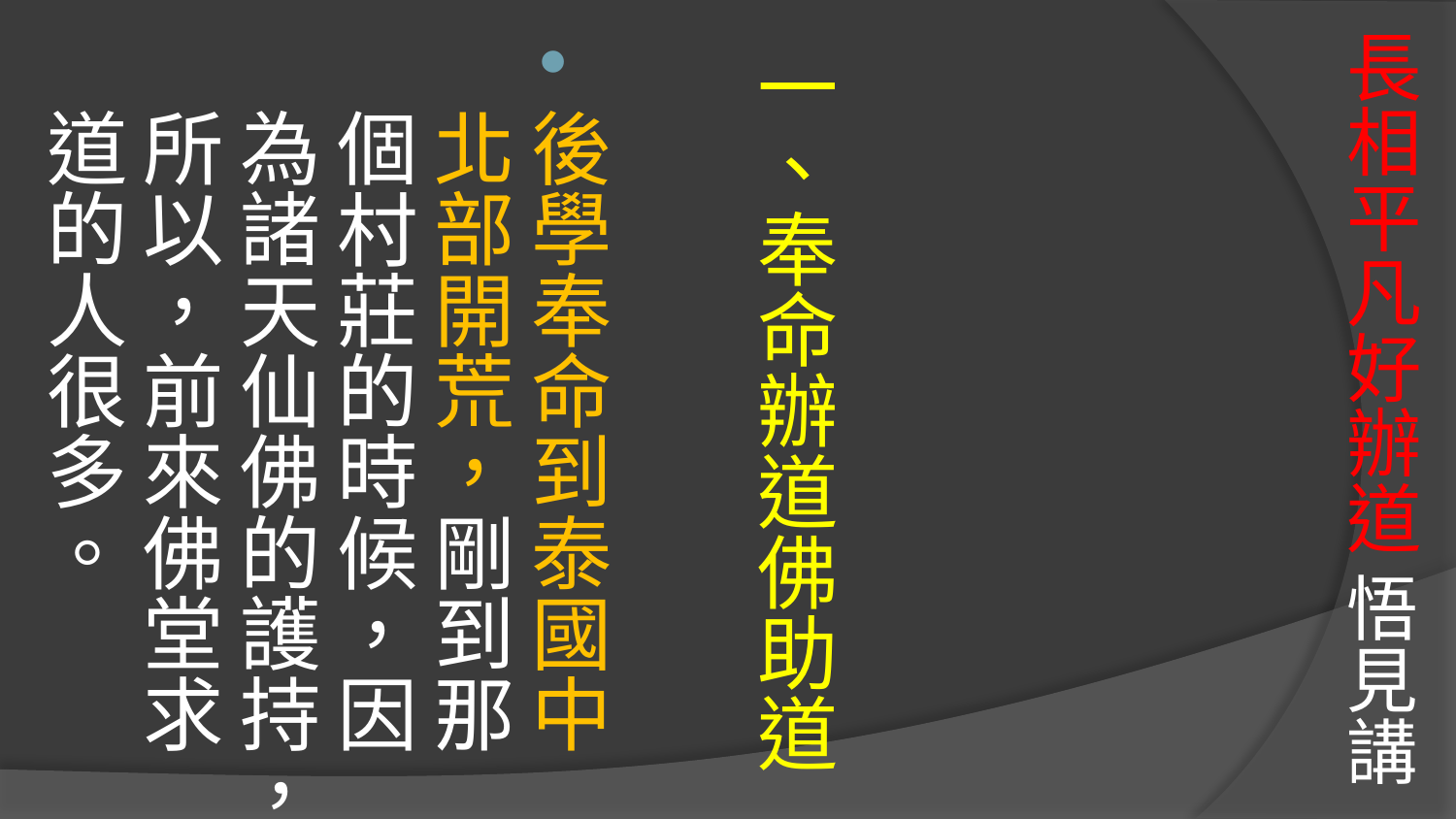

# 長相平凡好辦道 悟見講
一、奉命辦道佛助道

後學奉命到泰國中北部開荒，剛到那個村莊的時候，因為諸天仙佛的護持，所以，前來佛堂求道的人很多。